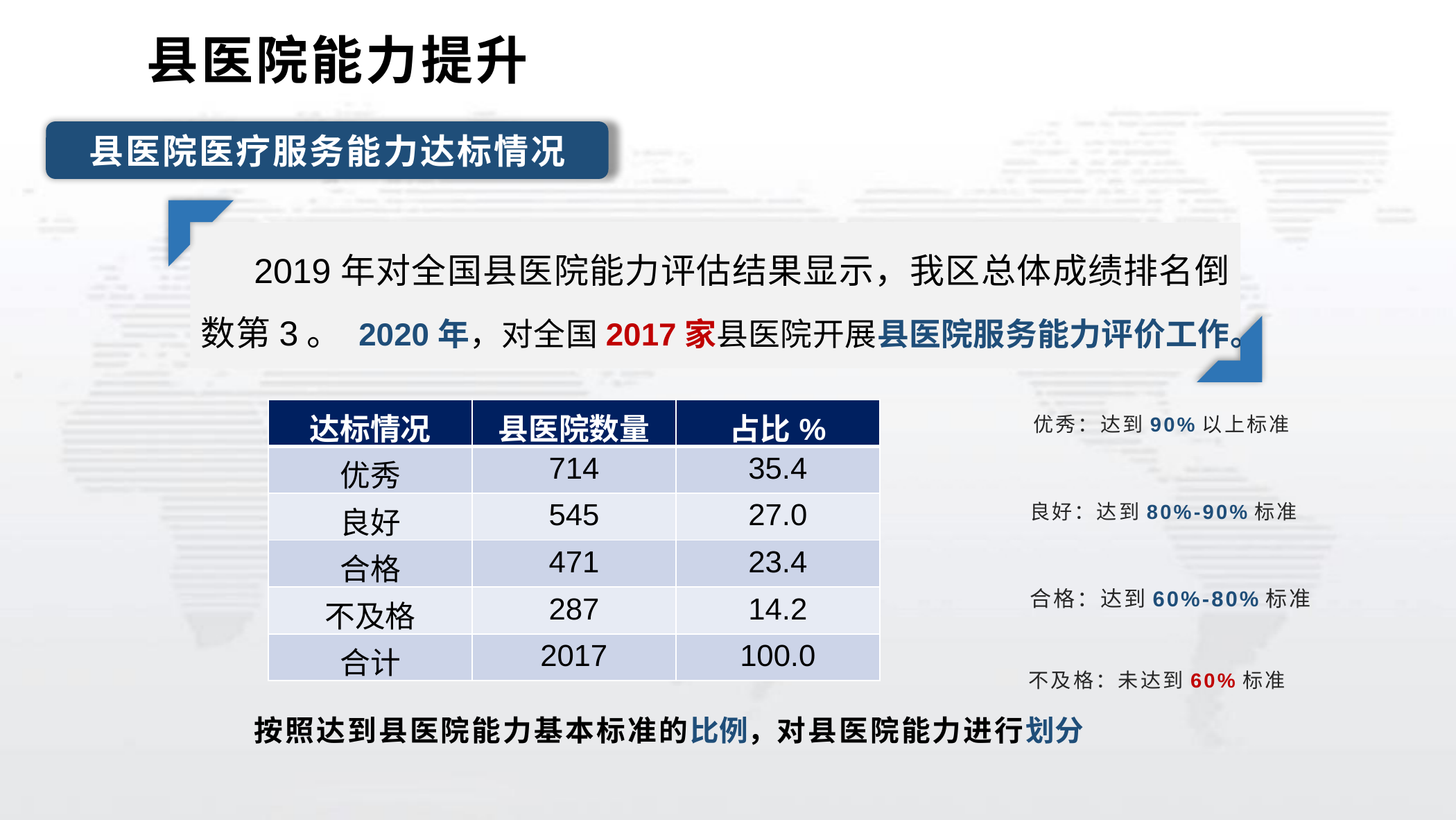

县医院能力提升
县医院医疗服务能力达标情况

     2019年对全国县医院能力评估结果显示，我区总体成绩排名倒数第3。 2020年，对全国2017家县医院开展县医院服务能力评价工作。

| 达标情况 | 县医院数量 | 占比% |
| --- | --- | --- |
| 优秀 | 714 | 35.4 |
| 良好 | 545 | 27.0 |
| 合格 | 471 | 23.4 |
| 不及格 | 287 | 14.2 |
| 合计 | 2017 | 100.0 |
优秀：达到90%以上标准
良好：达到80%-90%标准
合格：达到60%-80%标准
不及格：未达到60%标准
按照达到县医院能力基本标准的比例，对县医院能力进行划分